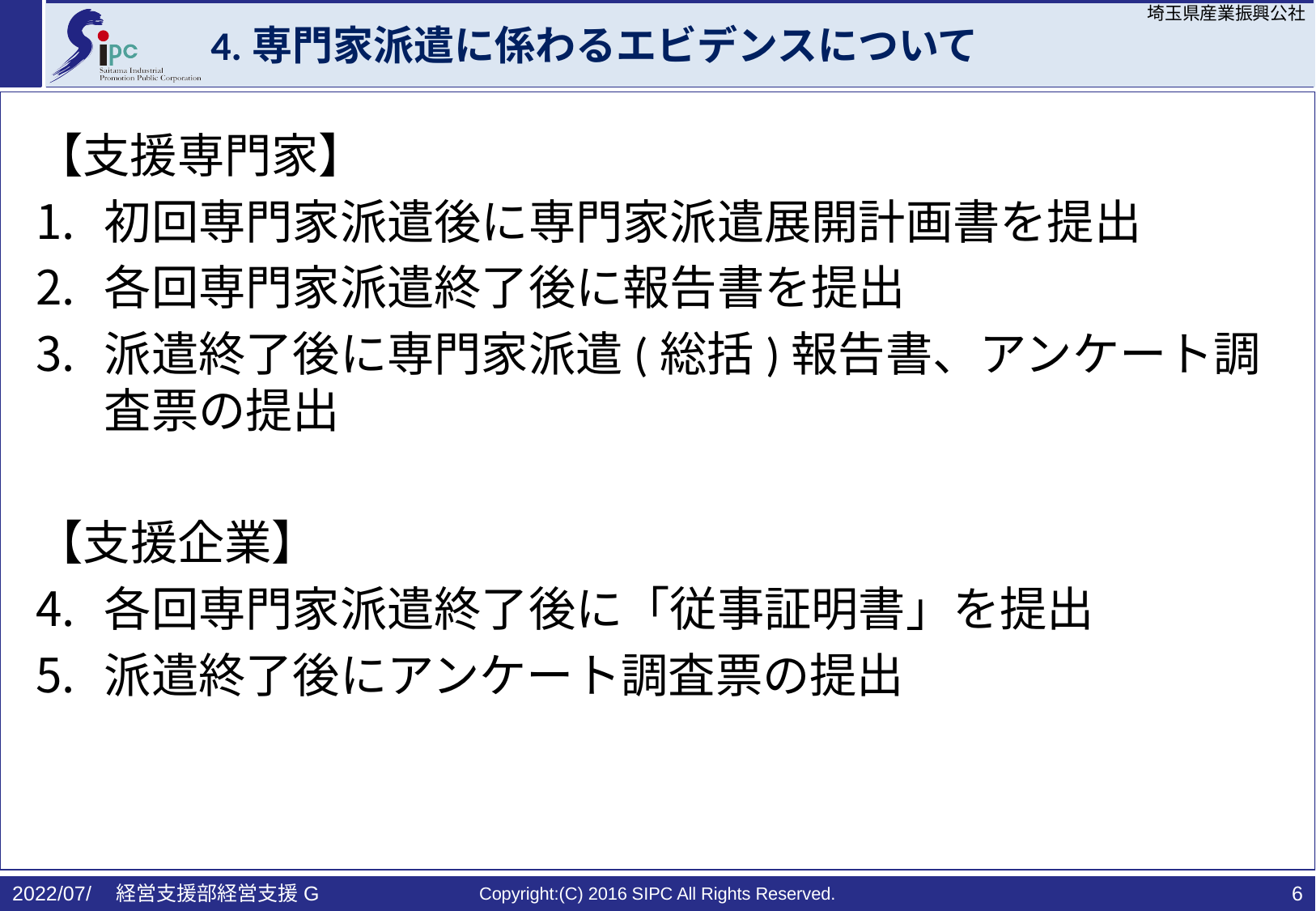

# 4.専門家派遣に係わるエビデンスについて
【支援専門家】
初回専門家派遣後に専門家派遣展開計画書を提出
各回専門家派遣終了後に報告書を提出
派遣終了後に専門家派遣(総括)報告書、アンケート調査票の提出

【支援企業】
各回専門家派遣終了後に「従事証明書」を提出
派遣終了後にアンケート調査票の提出
2022/07/　経営支援部経営支援G
6
Copyright:(C) 2016 SIPC All Rights Reserved.